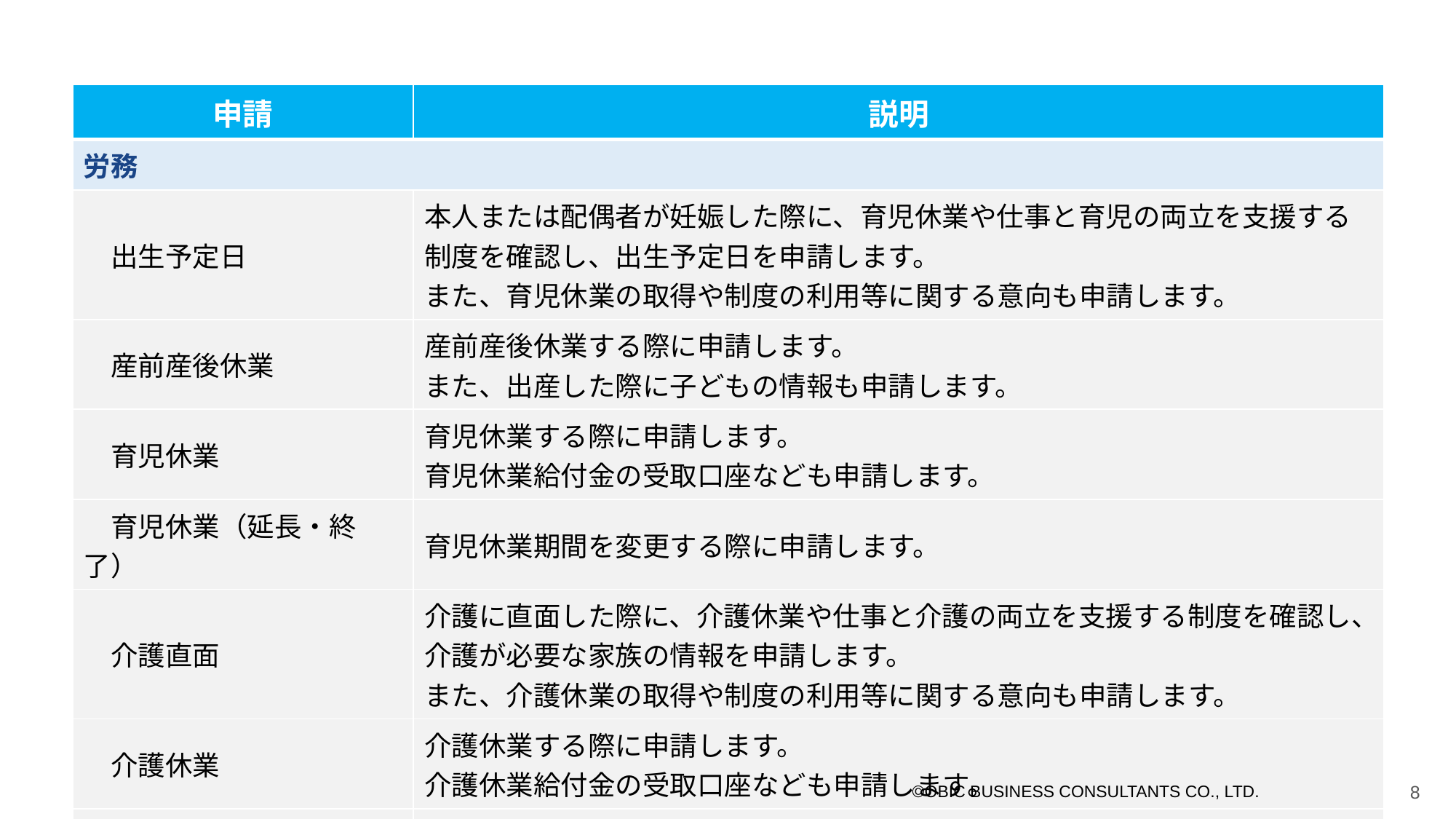

| 申請 | 説明 |
| --- | --- |
| 労務 |  |
| 出生予定日 | 本人または配偶者が妊娠した際に、育児休業や仕事と育児の両立を支援する制度を確認し、出生予定日を申請します。 また、育児休業の取得や制度の利用等に関する意向も申請します。 |
| 産前産後休業 | 産前産後休業する際に申請します。 また、出産した際に子どもの情報も申請します。 |
| 育児休業 | 育児休業する際に申請します。 育児休業給付金の受取口座なども申請します。 |
| 育児休業（延長・終了） | 育児休業期間を変更する際に申請します。 |
| 介護直面 | 介護に直面した際に、介護休業や仕事と介護の両立を支援する制度を確認し、介護が必要な家族の情報を申請します。 また、介護休業の取得や制度の利用等に関する意向も申請します。 |
| 介護休業 | 介護休業する際に申請します。 介護休業給付金の受取口座なども申請します。 |
| 介護休業（延長・終了） | 介護休業期間を変更する際に申請します。 |
©OBIC BUSINESS CONSULTANTS CO., LTD.
8